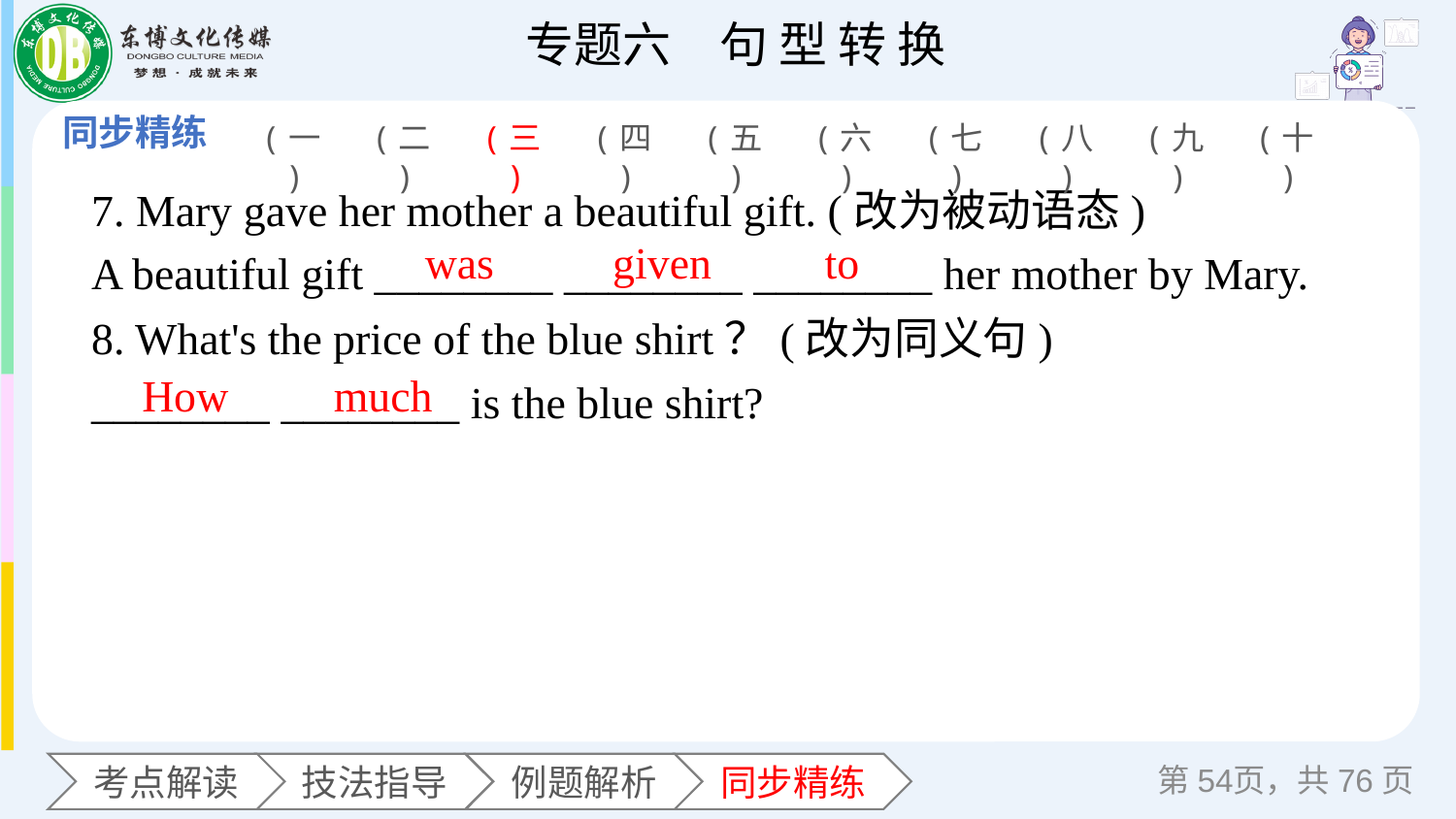

(一)
(二)
(三)
(四)
(五)
(六)
(七)
(八)
(九)
(十)
7. Mary gave her mother a beautiful gift. (改为被动语态)
A beautiful gift ________ ________ ________ her mother by Mary.
8. What's the price of the blue shirt？(改为同义句)
________ ________ is the blue shirt?
was
given
to
How
much
第54页，共76页